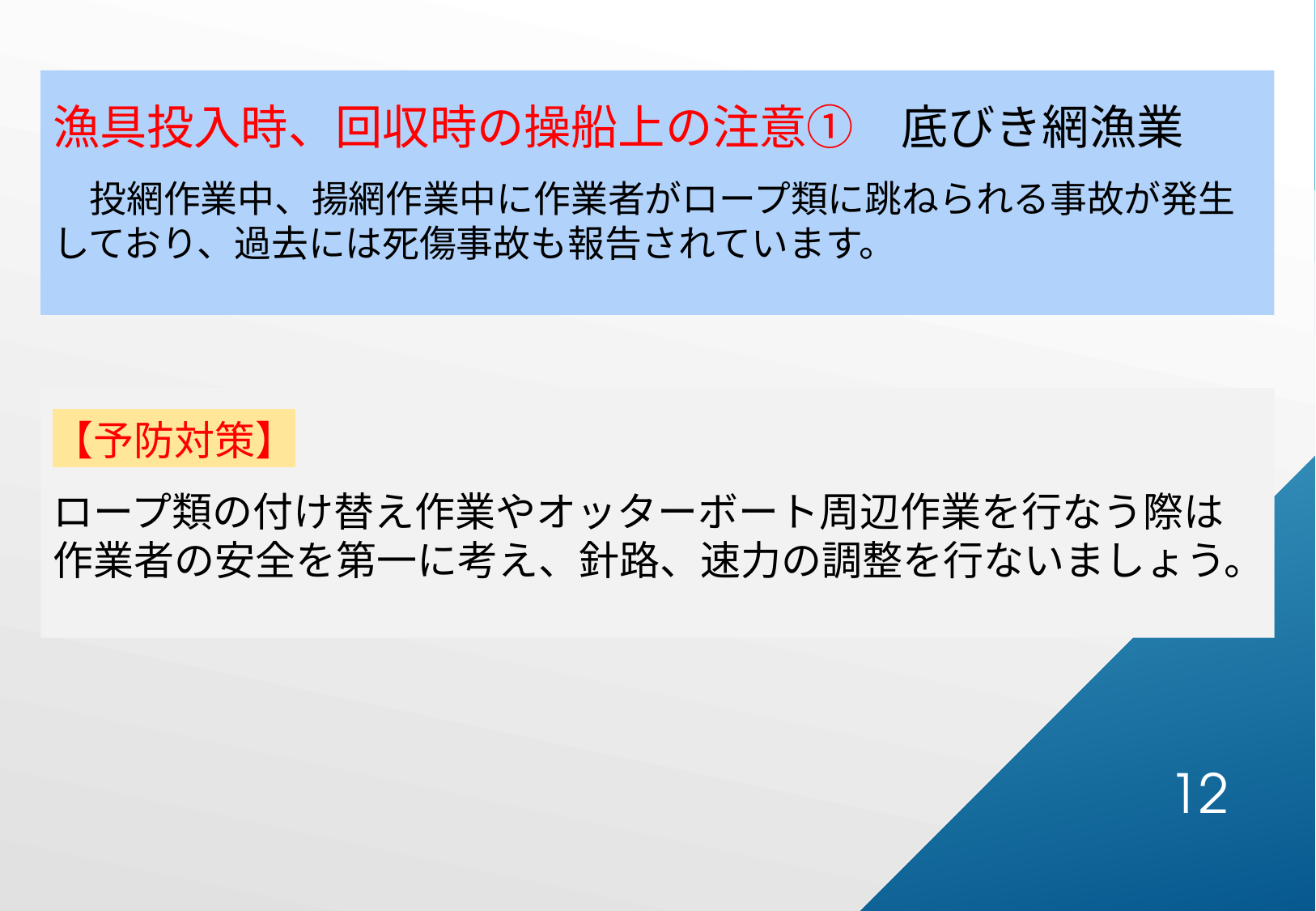

漁具投入時、回収時の操船上の注意①　底びき網漁業

　投網作業中、揚網作業中に作業者がロープ類に跳ねられる事故が発生しており、過去には死傷事故も報告されています。

【予防対策】

ロープ類の付け替え作業やオッターボート周辺作業を行なう際は作業者の安全を第一に考え、針路、速力の調整を行ないましょう。

12